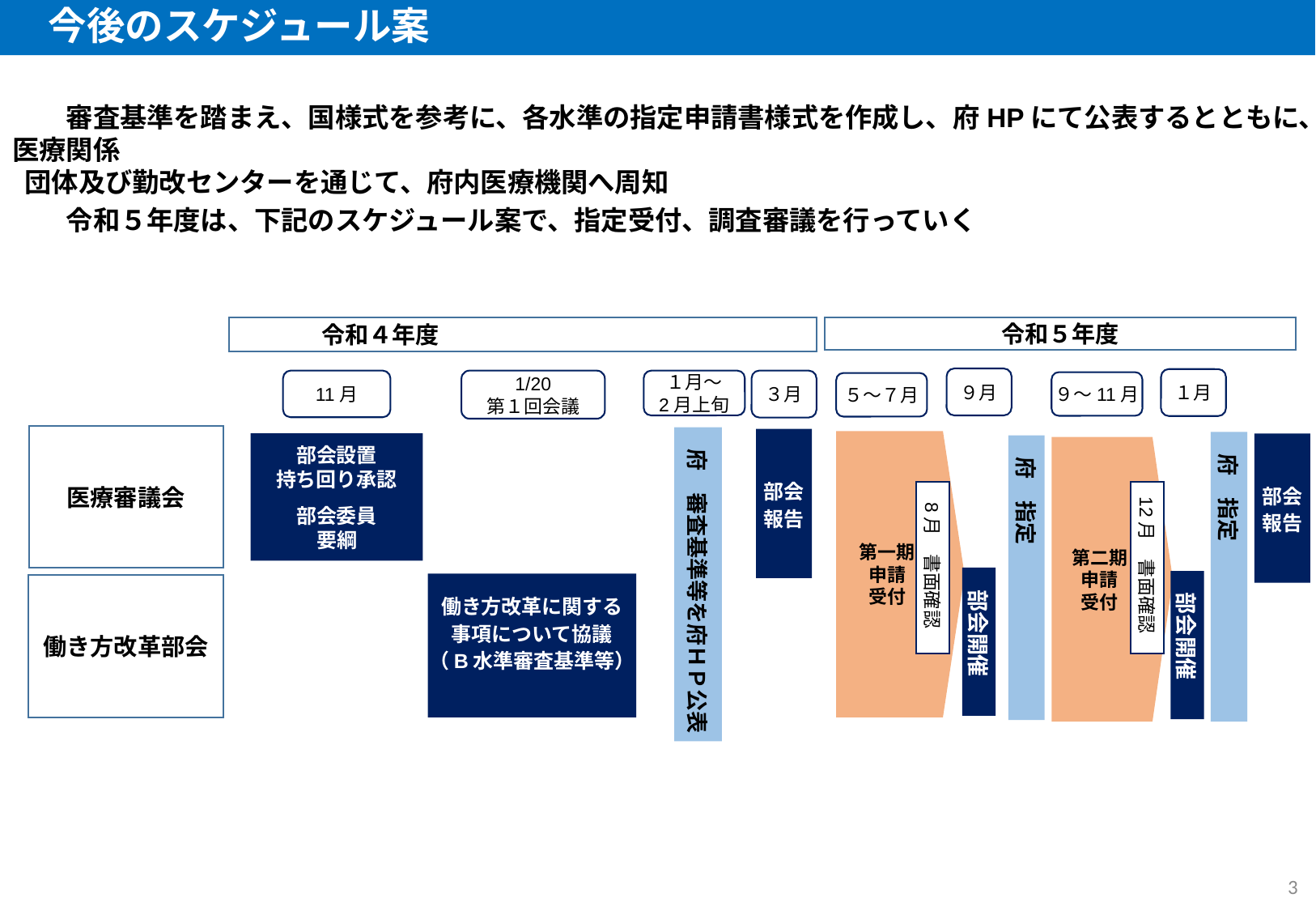

今後のスケジュール案
　　審査基準を踏まえ、国様式を参考に、各水準の指定申請書様式を作成し、府HPにて公表するとともに、医療関係
 団体及び勤改センターを通じて、府内医療機関へ周知
　　令和５年度は、下記のスケジュール案で、指定受付、調査審議を行っていく
令和５年度
令和４年度
医療審議会
　府　審査基準等を府ＨＰ公表
部会
報告
第一期
申請
受付
　府　指定
　府　指定
第二期
申請
受付
　部会開催
部会設置
持ち回り承認

部会委員
要綱
部会
報告

働き方改革に関する
事項について協議
（B水準審査基準等）

働き方改革部会
　部会開催
３月
１月～
2月上旬
11月
1/20
第１回会議
９月
１月
９～11月
５～７月
8月　書面確認
12月　書面確認
3